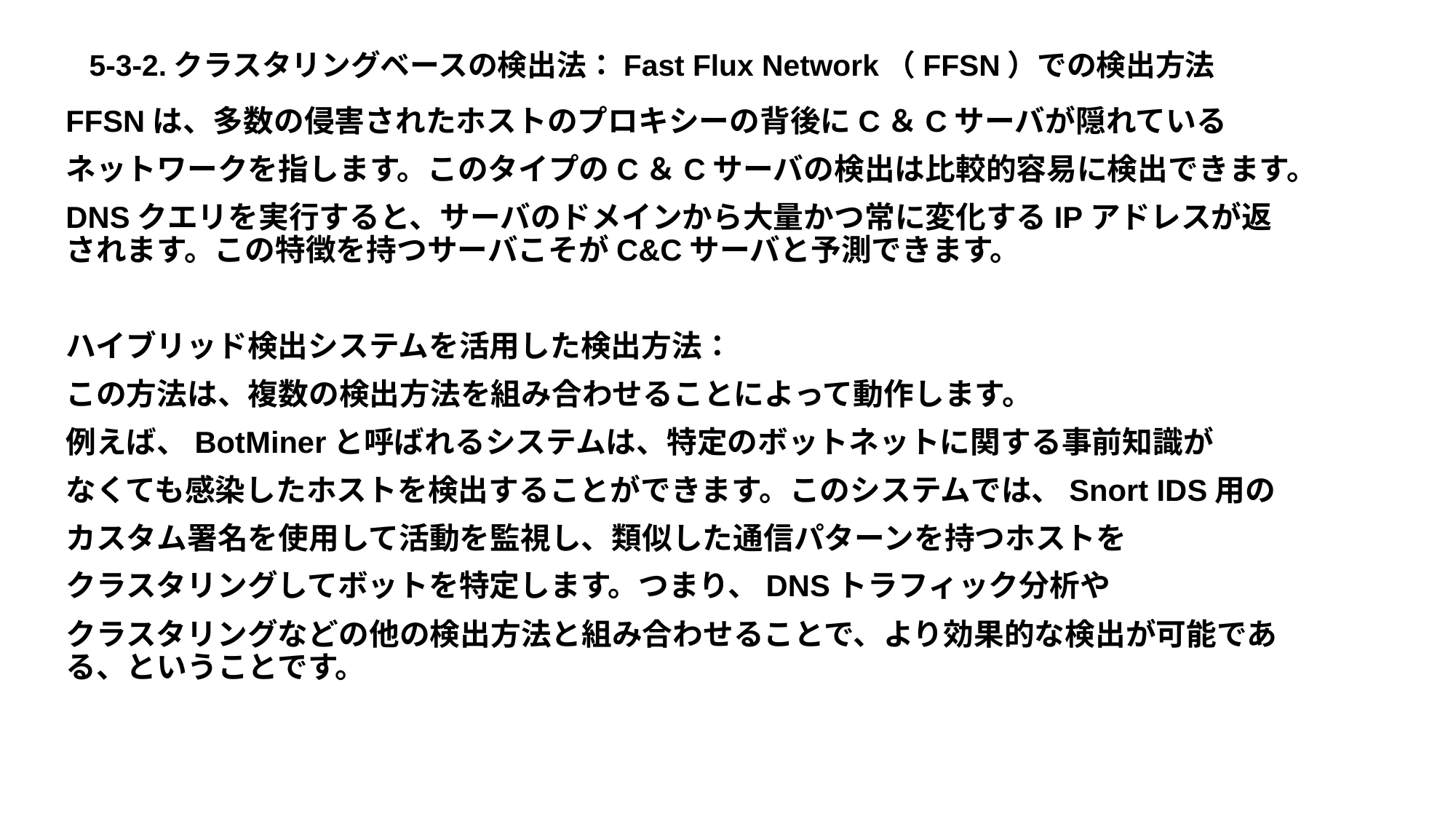

# 5-3-2.クラスタリングベースの検出法：Fast Flux Network（FFSN）での検出方法
FFSNは、多数の侵害されたホストのプロキシーの背後にC＆Cサーバが隠れている
ネットワークを指します。このタイプのC＆Cサーバの検出は比較的容易に検出できます。
DNSクエリを実行すると、サーバのドメインから大量かつ常に変化するIPアドレスが返されます。この特徴を持つサーバこそがC&Cサーバと予測できます。

ハイブリッド検出システムを活用した検出方法：
この方法は、複数の検出方法を組み合わせることによって動作します。
例えば、BotMinerと呼ばれるシステムは、特定のボットネットに関する事前知識が
なくても感染したホストを検出することができます。このシステムでは、Snort IDS用の
カスタム署名を使用して活動を監視し、類似した通信パターンを持つホストを
クラスタリングしてボットを特定します。つまり、DNSトラフィック分析や
クラスタリングなどの他の検出方法と組み合わせることで、より効果的な検出が可能である、ということです。